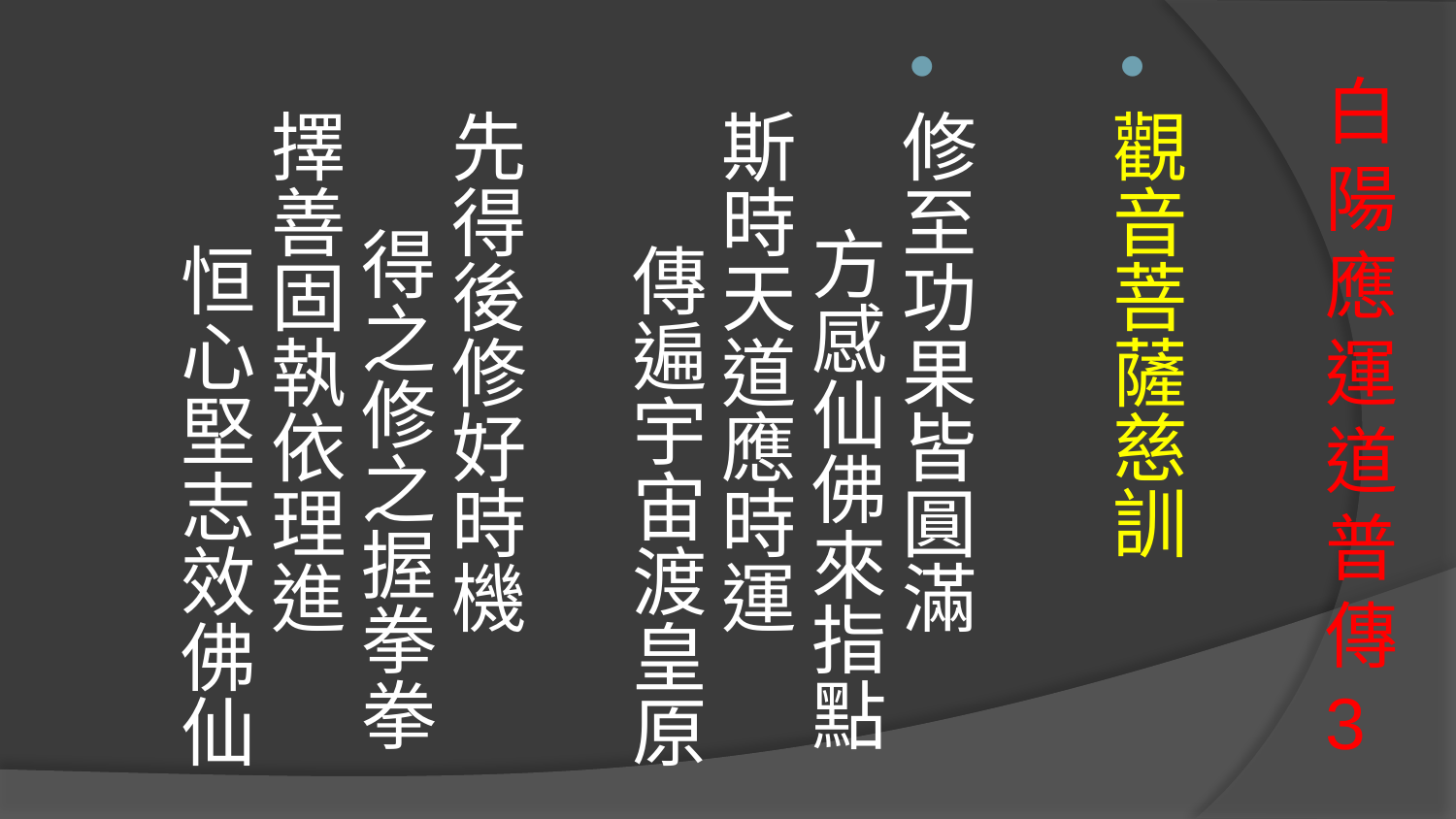

觀音菩薩慈訓

修至功果皆圓滿                方感仙佛來指點
斯時天道應時運                 傳遍宇宙渡皇原
先得後修好時機                得之修之握拳拳
擇善固執依理進                 恒心堅志效佛仙
# 白陽應運道普傳3